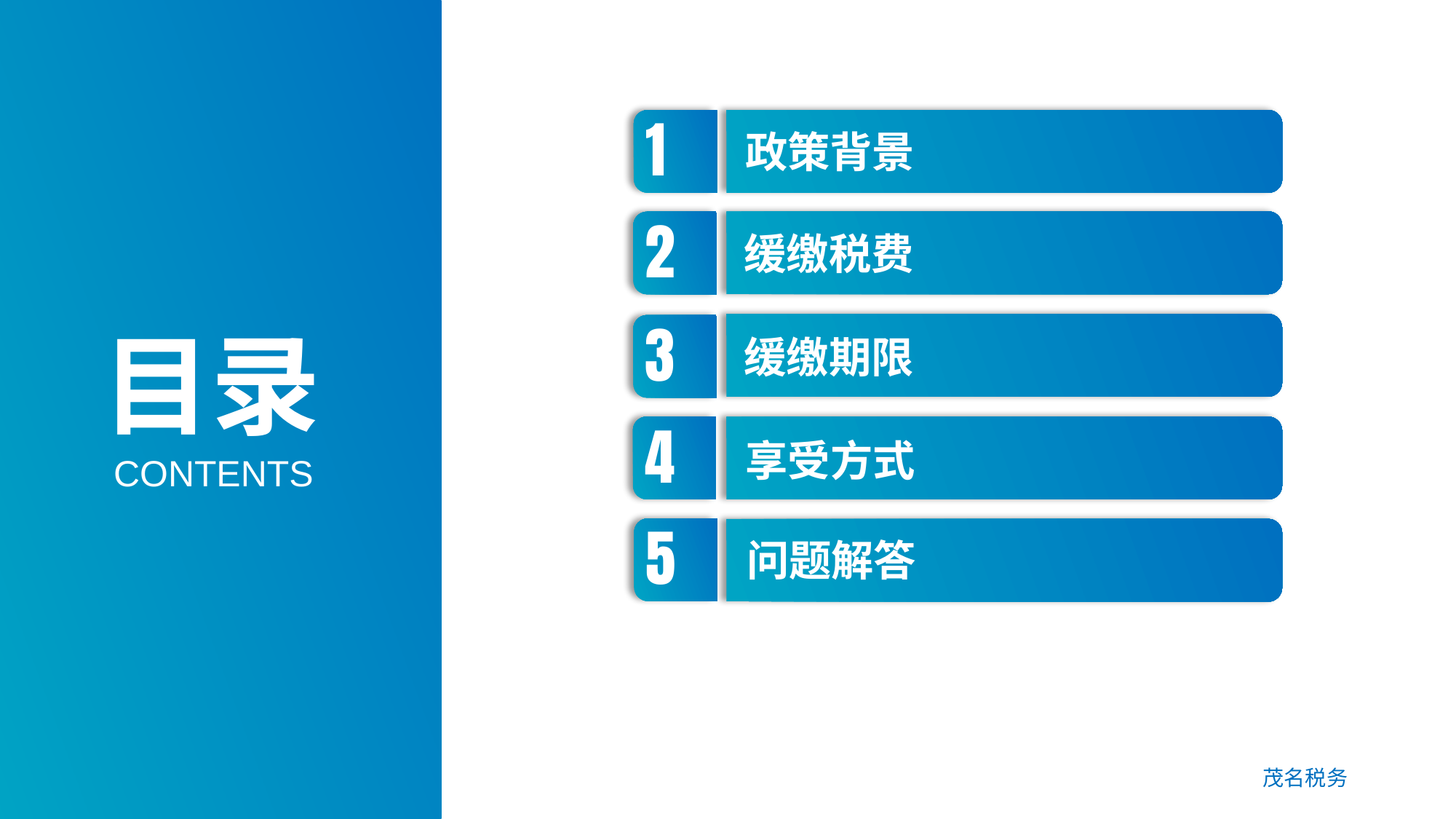

1

政策背景

2
缓缴税费
目录
CONTENTS

3
缓缴期限

4

享受方式

5

问题解答